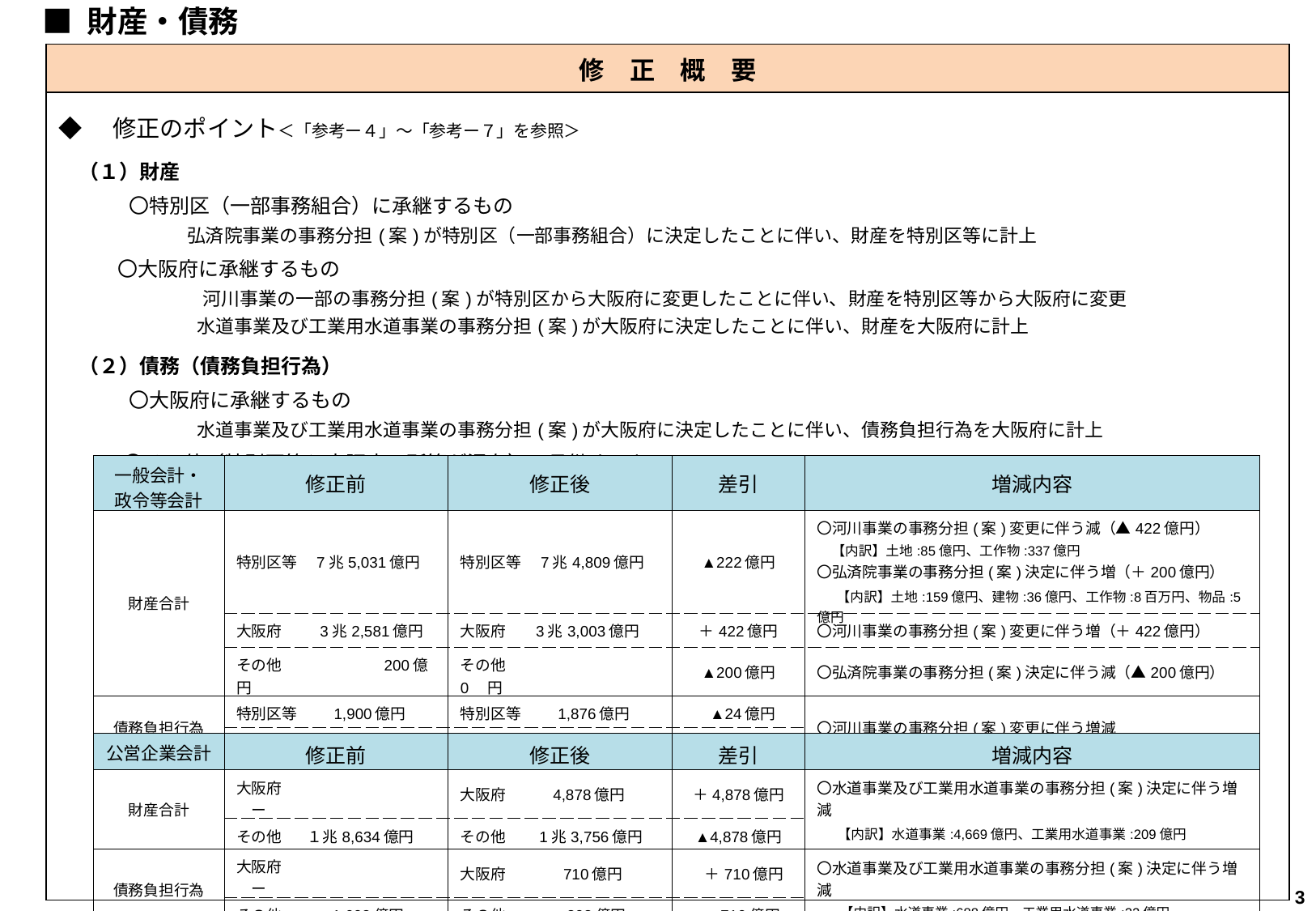

■ 財産・債務
| 修　正　概　要 |
| --- |
| ◆　修正のポイント＜「参考ー４」～「参考ー７」を参照＞ 　（１）財産 　　　　 　　　〇特別区（一部事務組合）に承継するもの 　　　　 　 　 弘済院事業の事務分担(案)が特別区（一部事務組合）に決定したことに伴い、財産を特別区等に計上 　　 〇大阪府に承継するもの 　　　 　　　　　　　 河川事業の一部の事務分担(案)が特別区から大阪府に変更したことに伴い、財産を特別区等から大阪府に変更 　　　 　　　　 水道事業及び工業用水道事業の事務分担(案)が大阪府に決定したことに伴い、財産を大阪府に計上 　（２）債務（債務負担行為） 　　　〇大阪府に承継するもの 　 　　　　　　 水道事業及び工業用水道事業の事務分担(案)が大阪府に決定したことに伴い、債務負担行為を大阪府に計上 　　　 〇その他（特別区等と大阪府の所管が混在）に承継するもの 　 　　　　　　 河川事業の一部の事務分担(案)が特別区から大阪府に変更したことに伴い、債務負担行為を特別区等からその他に変更 |
| 一般会計・ 政令等会計 | 修正前 | 修正後 | 差引 | 増減内容 |
| --- | --- | --- | --- | --- |
| 財産合計 | 特別区等　7兆5,031億円 | 特別区等　7兆4,809億円 | ▲222億円 | 〇河川事業の事務分担(案)変更に伴う減（▲422億円） 【内訳】土地:85億円、工作物:337億円 〇弘済院事業の事務分担(案)決定に伴う増（＋200億円） 　 【内訳】土地:159億円、建物:36億円、工作物:8百万円、物品:5億円 |
|  | 大阪府　　 3兆2,581億円 | 大阪府　 3兆3,003億円 | ＋422億円 | 〇河川事業の事務分担(案)変更に伴う増（＋422億円） |
|  | その他　　 　　　　200億円 | その他　 　　　　　　　0　円 | ▲200億円 | 〇弘済院事業の事務分担(案)決定に伴う減（▲200億円） |
| 債務負担行為 | 特別区等　 1,900億円 | 特別区等　 1,876億円 | ▲24億円 | 〇河川事業の事務分担(案)変更に伴う増減 |
|  | その他　 225億円 | その他 　 249億円 | ＋24億円 |  |
| 公営企業会計 | 修正前 | 修正後 | 差引 | 増減内容 |
| --- | --- | --- | --- | --- |
| 財産合計 | 大阪府　　 　　　　　　　ー | 大阪府　 4,878億円 | ＋4,878億円 | 〇水道事業及び工業用水道事業の事務分担(案)決定に伴う増減 　 【内訳】水道事業:4,669億円、工業用水道事業:209億円 |
|  | その他　 １兆8,634億円 | その他 　 1兆3,756億円 | ▲4,878億円 |  |
| 債務負担行為 | 大阪府　　 　　　　　　　ー | 大阪府　 710億円 | ＋710億円 | 〇水道事業及び工業用水道事業の事務分担(案)決定に伴う増減 　【内訳】水道事業:688億円、工業用水道事業:22億円 |
|  | その他　 1,608億円 | その他 　 898億円 | ▲710億円 |  |
 3